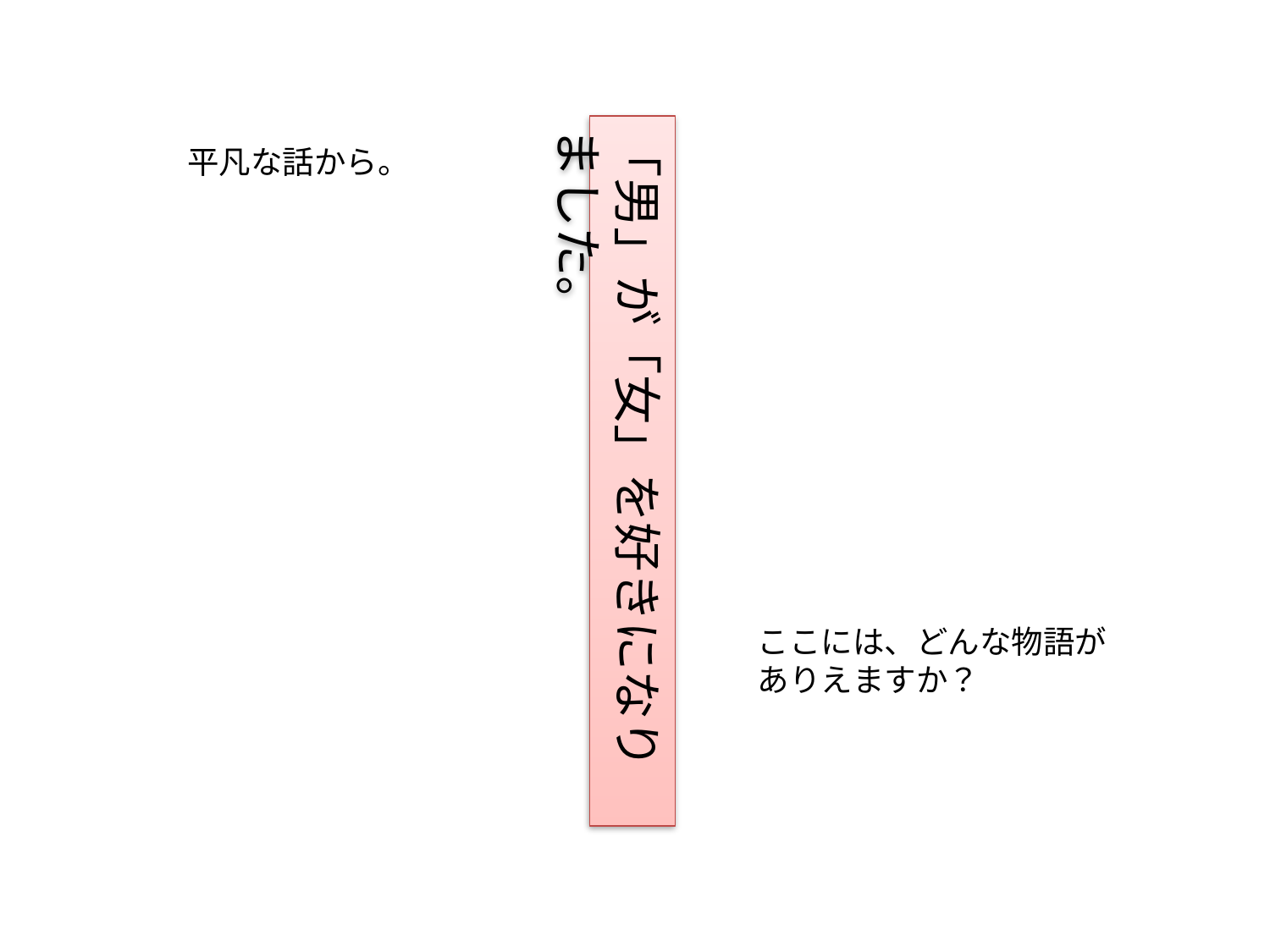

「男」が「女」を好きになりました。
平凡な話から。
ここには、どんな物語がありえますか？